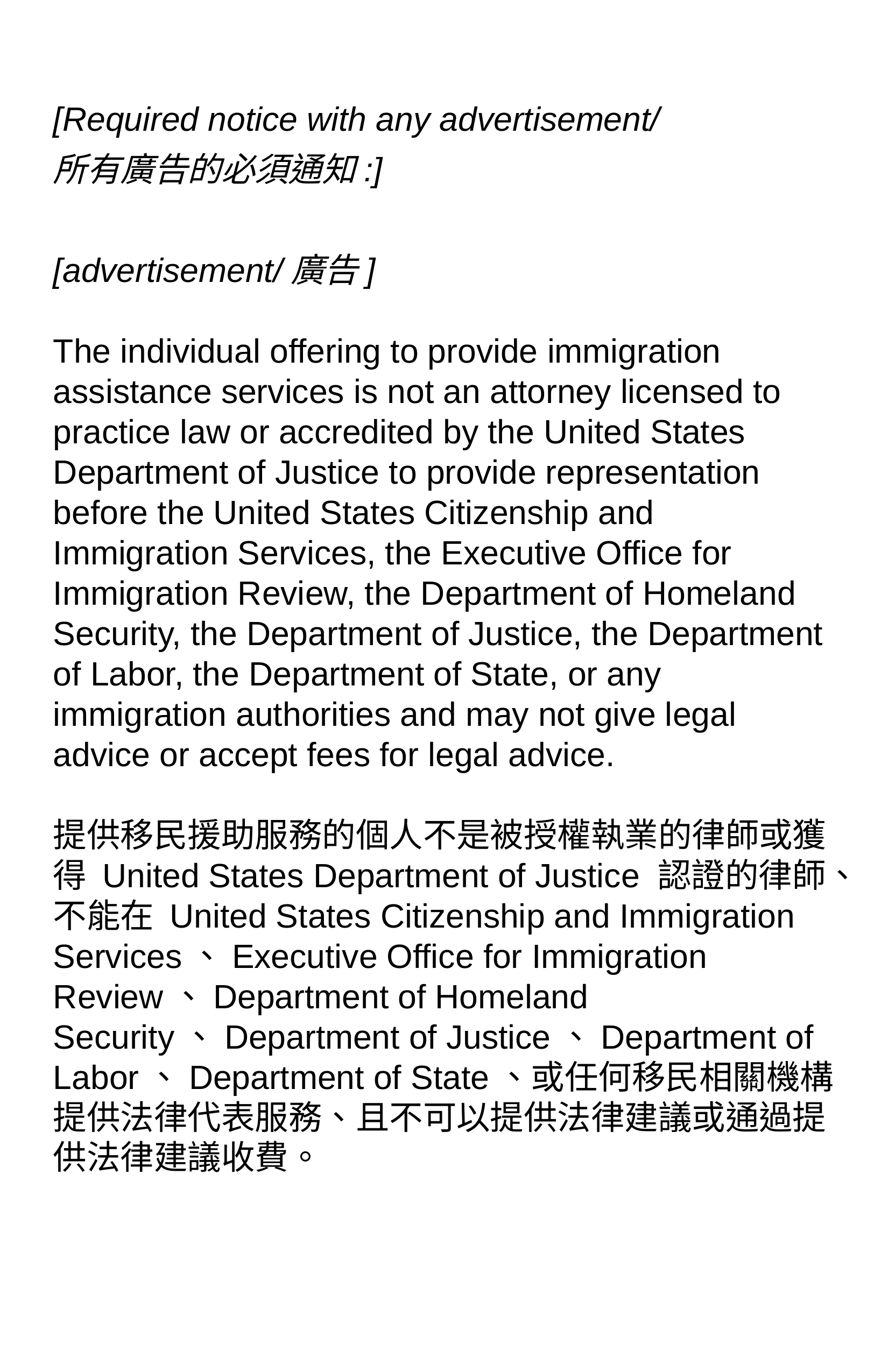

[Required notice with any advertisement/
所有廣告的必須通知:]

[advertisement/廣告]

The individual offering to provide immigration assistance services is not an attorney licensed to practice law or accredited by the United States Department of Justice to provide representation before the United States Citizenship and Immigration Services, the Executive Office for Immigration Review, the Department of Homeland Security, the Department of Justice, the Department of Labor, the Department of State, or any immigration authorities and may not give legal advice or accept fees for legal advice.

提供移民援助服務的個人不是被授權執業的律師或獲得 United States Department of Justice 認證的律師、不能在 United States Citizenship and Immigration Services、Executive Office for Immigration Review、Department of Homeland Security、Department of Justice、Department of Labor、Department of State、或任何移民相關機構提供法律代表服務、且不可以提供法律建議或通過提供法律建議收費。